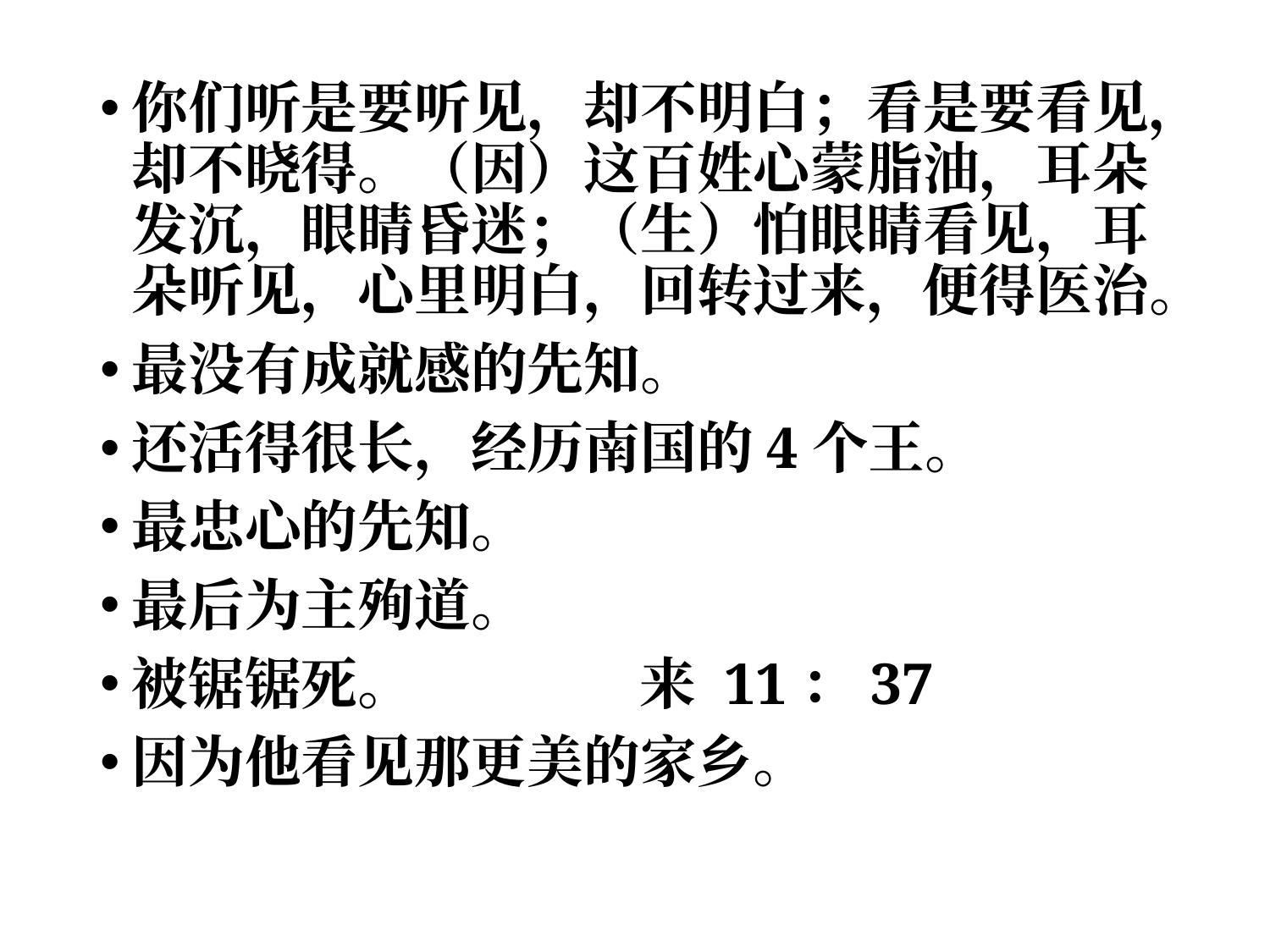

你们听是要听见，却不明白；看是要看见，却不晓得。（因）这百姓心蒙脂油，耳朵发沉，眼睛昏迷；（生）怕眼睛看见，耳朵听见，心里明白，回转过来，便得医治。
最没有成就感的先知。
还活得很长，经历南国的4个王。
最忠心的先知。
最后为主殉道。
被锯锯死。		来 11：37
因为他看见那更美的家乡。